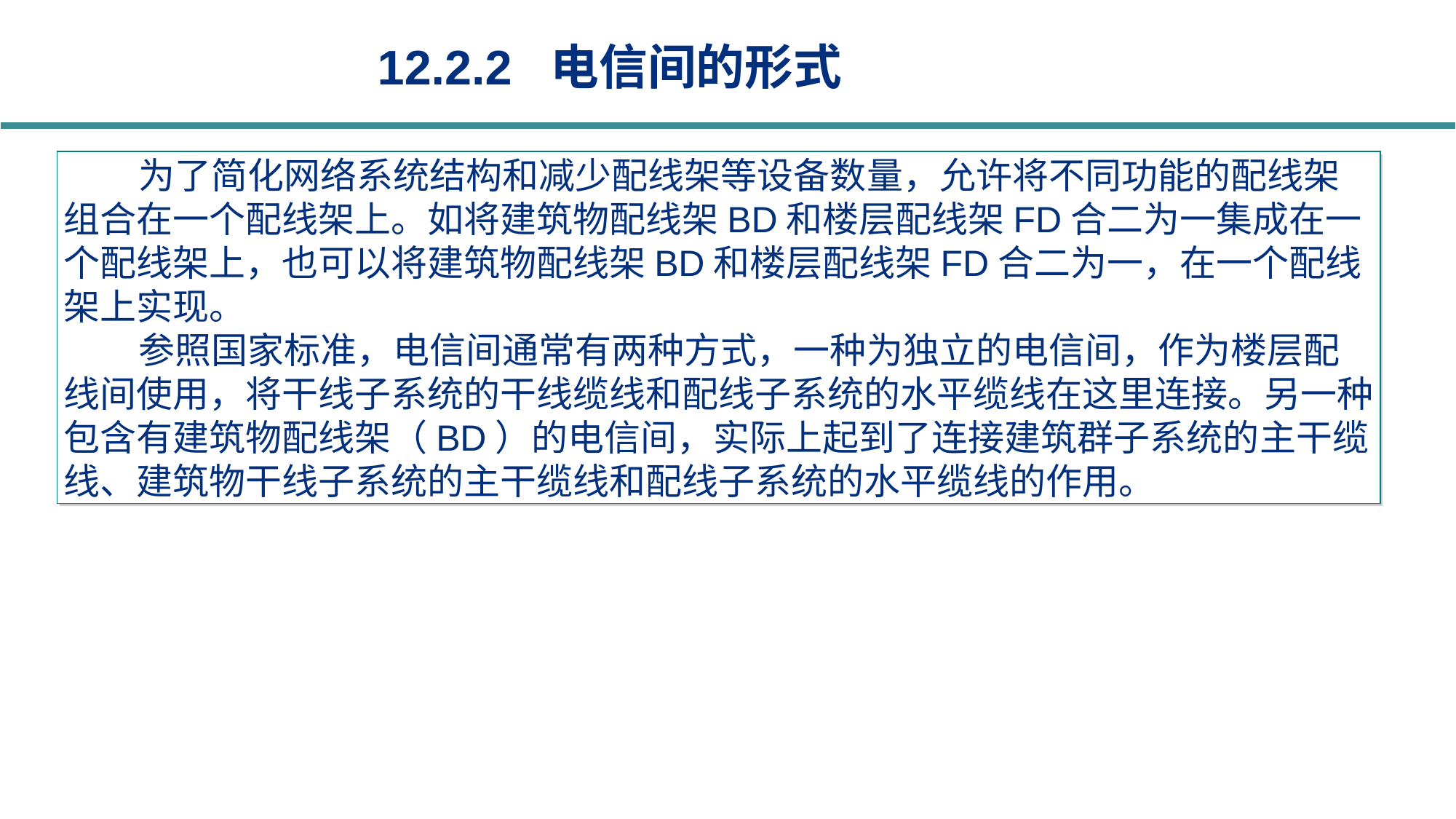

12.2.2  电信间的形式
为了简化网络系统结构和减少配线架等设备数量，允许将不同功能的配线架组合在一个配线架上。如将建筑物配线架BD和楼层配线架FD合二为一集成在一个配线架上，也可以将建筑物配线架BD和楼层配线架FD合二为一，在一个配线架上实现。
参照国家标准，电信间通常有两种方式，一种为独立的电信间，作为楼层配线间使用，将干线子系统的干线缆线和配线子系统的水平缆线在这里连接。另一种包含有建筑物配线架（BD）的电信间，实际上起到了连接建筑群子系统的主干缆线、建筑物干线子系统的主干缆线和配线子系统的水平缆线的作用。